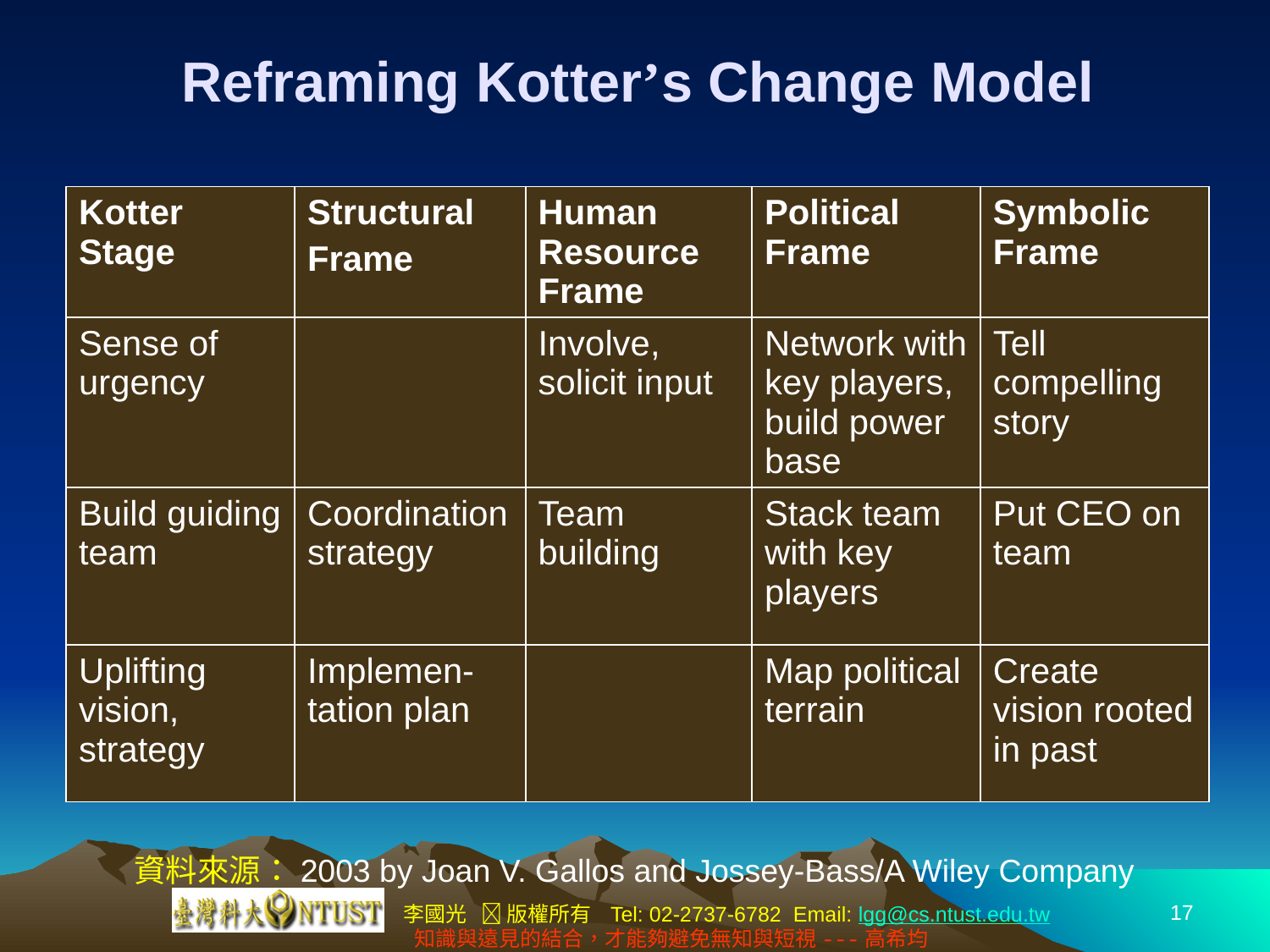

# Reframing Kotter’s Change Model
| Kotter Stage | Structural Frame | Human Resource Frame | Political Frame | Symbolic Frame |
| --- | --- | --- | --- | --- |
| Sense of urgency |  | Involve, solicit input | Network with key players, build power base | Tell compelling story |
| Build guiding team | Coordination strategy | Team building | Stack team with key players | Put CEO on team |
| Uplifting vision, strategy | Implemen-tation plan |  | Map political terrain | Create vision rooted in past |
資料來源：2003 by Joan V. Gallos and Jossey-Bass/A Wiley Company
17